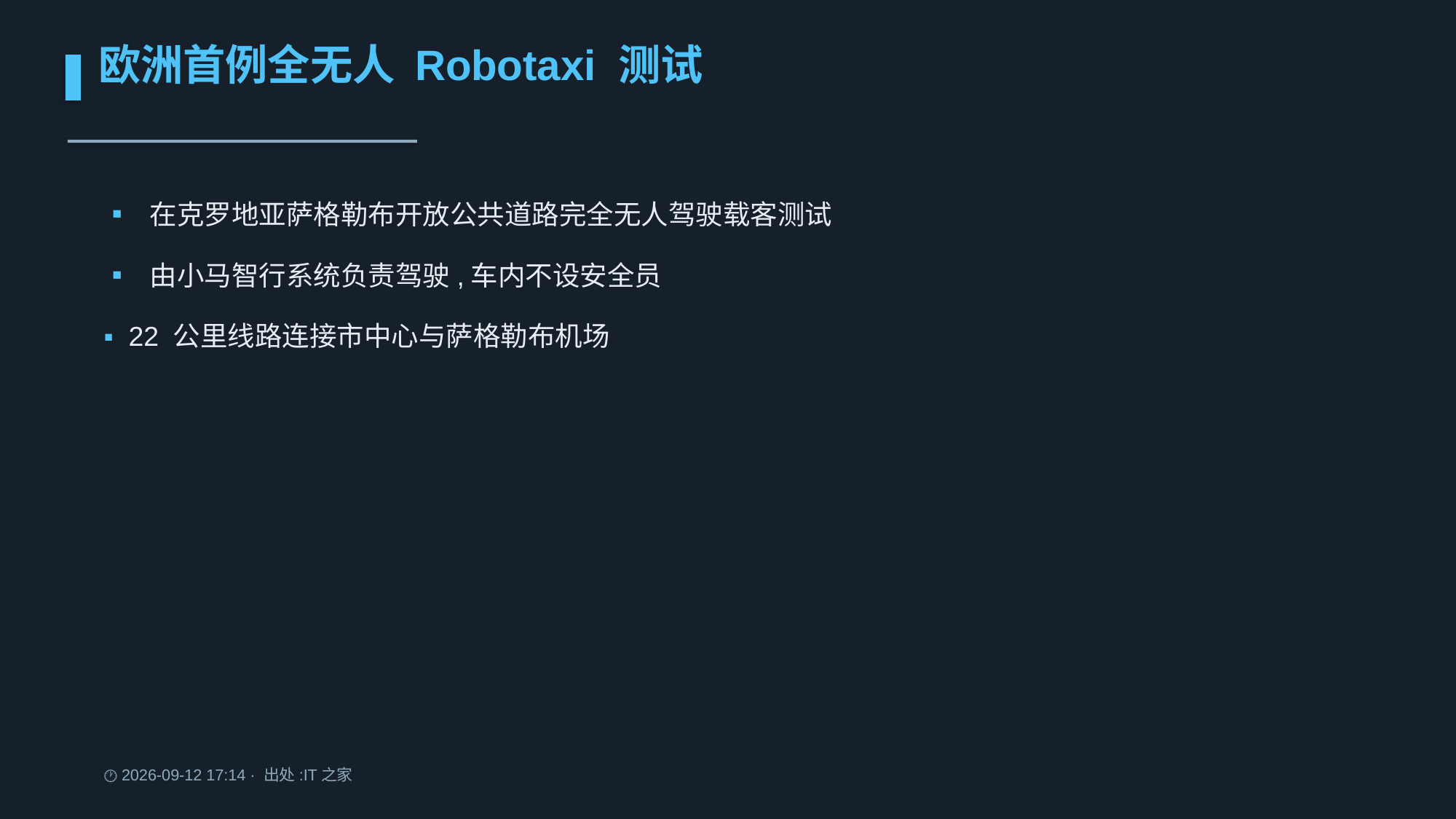

欧洲首例全无人 Robotaxi 测试

▪  在克罗地亚萨格勒布开放公共道路完全无人驾驶载客测试
▪  由小马智行系统负责驾驶,车内不设安全员
▪  22 公里线路连接市中心与萨格勒布机场
🕐 2026-09-12 17:14 · 出处:IT之家